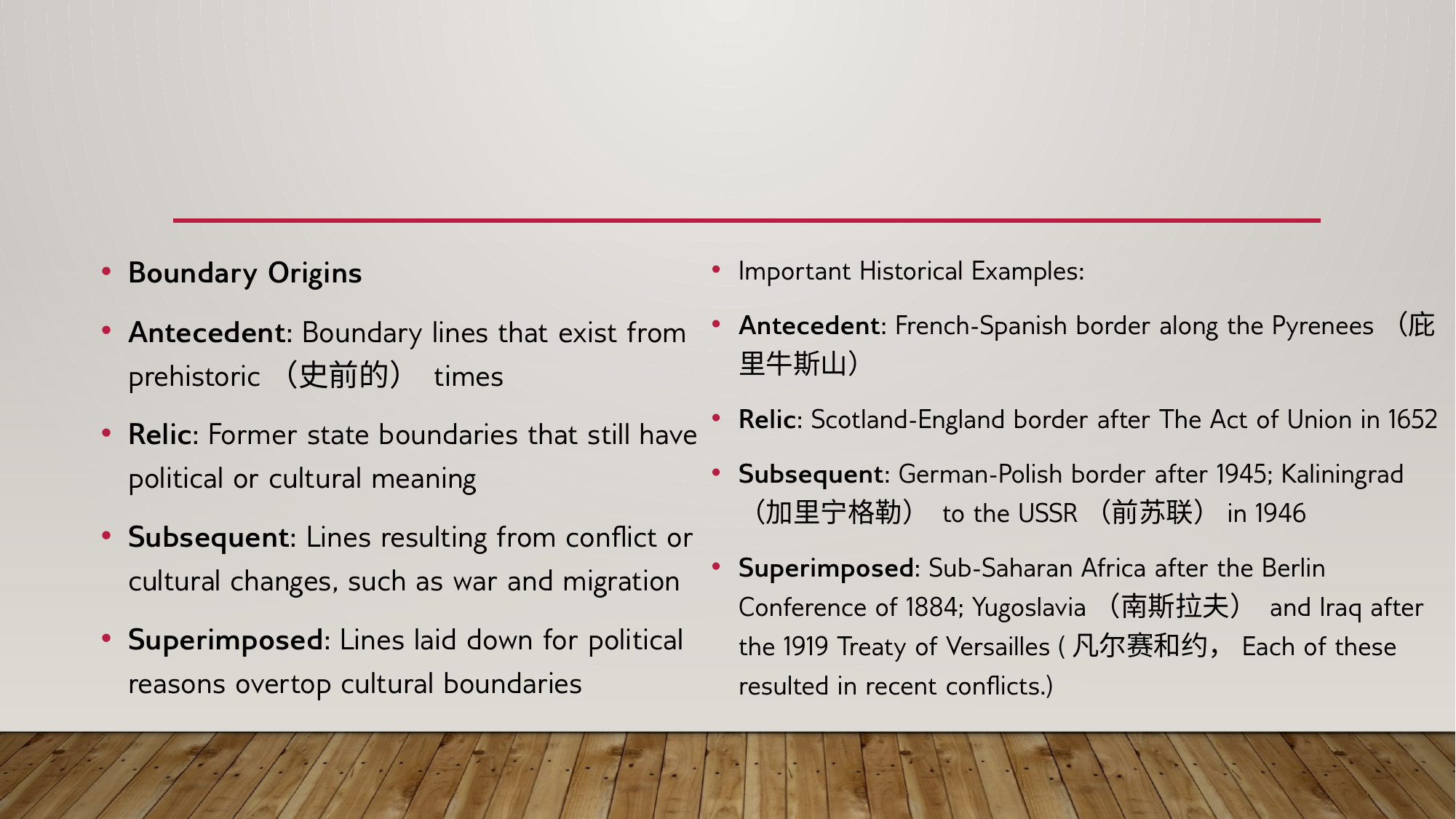

#
Boundary Origins
Antecedent: Boundary lines that exist from prehistoric（史前的） times
Relic: Former state boundaries that still have political or cultural meaning
Subsequent: Lines resulting from conflict or cultural changes, such as war and migration
Superimposed: Lines laid down for political reasons overtop cultural boundaries
Important Historical Examples:
Antecedent: French-Spanish border along the Pyrenees（庇里牛斯山）
Relic: Scotland-England border after The Act of Union in 1652
Subsequent: German-Polish border after 1945; Kaliningrad（加里宁格勒） to the USSR（前苏联）in 1946
Superimposed: Sub-Saharan Africa after the Berlin Conference of 1884; Yugoslavia（南斯拉夫） and Iraq after the 1919 Treaty of Versailles (凡尔赛和约，Each of these resulted in recent conflicts.)